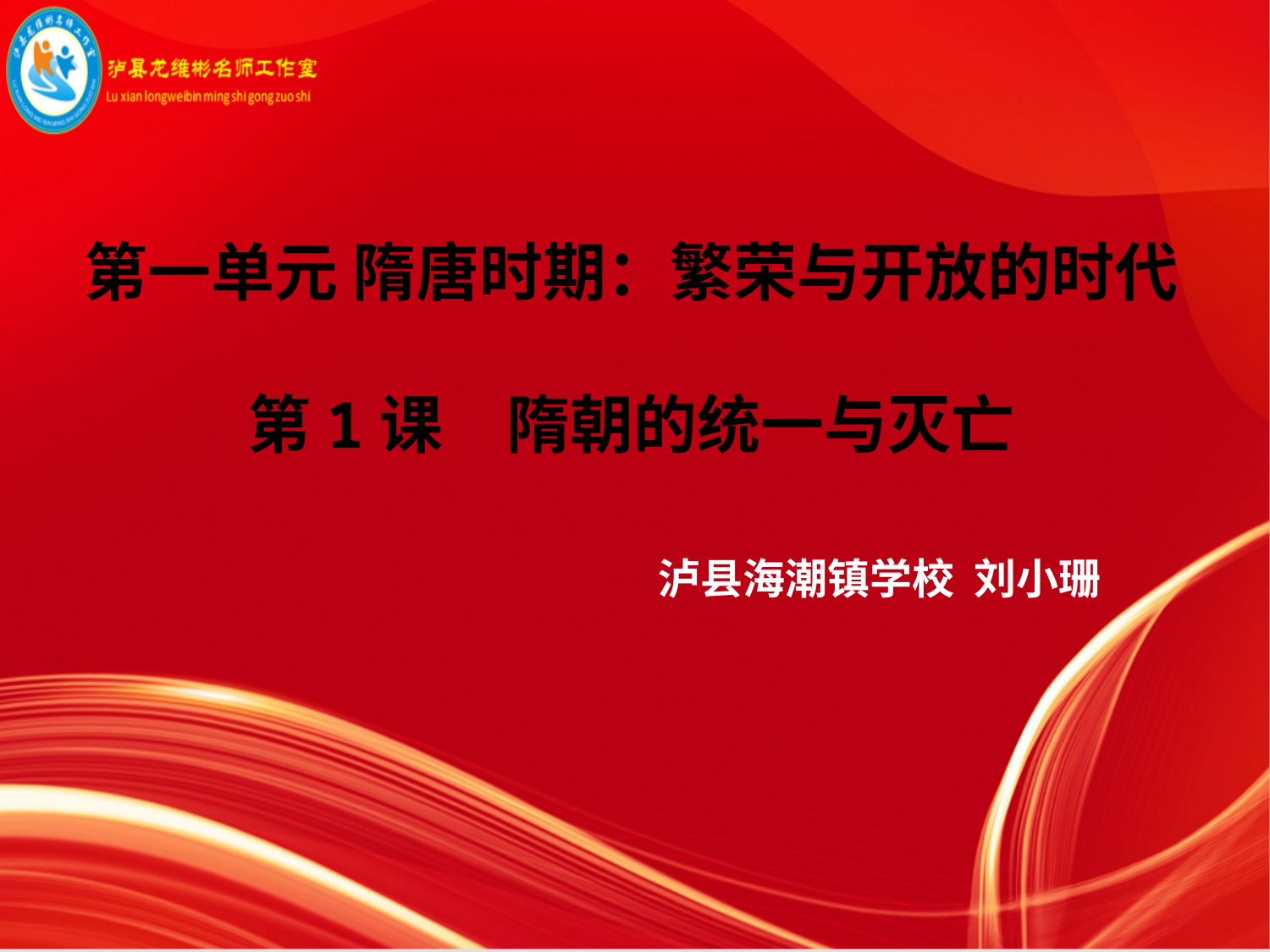

第一单元 隋唐时期：繁荣与开放的时代

第1课　隋朝的统一与灭亡
泸县海潮镇学校  刘小珊